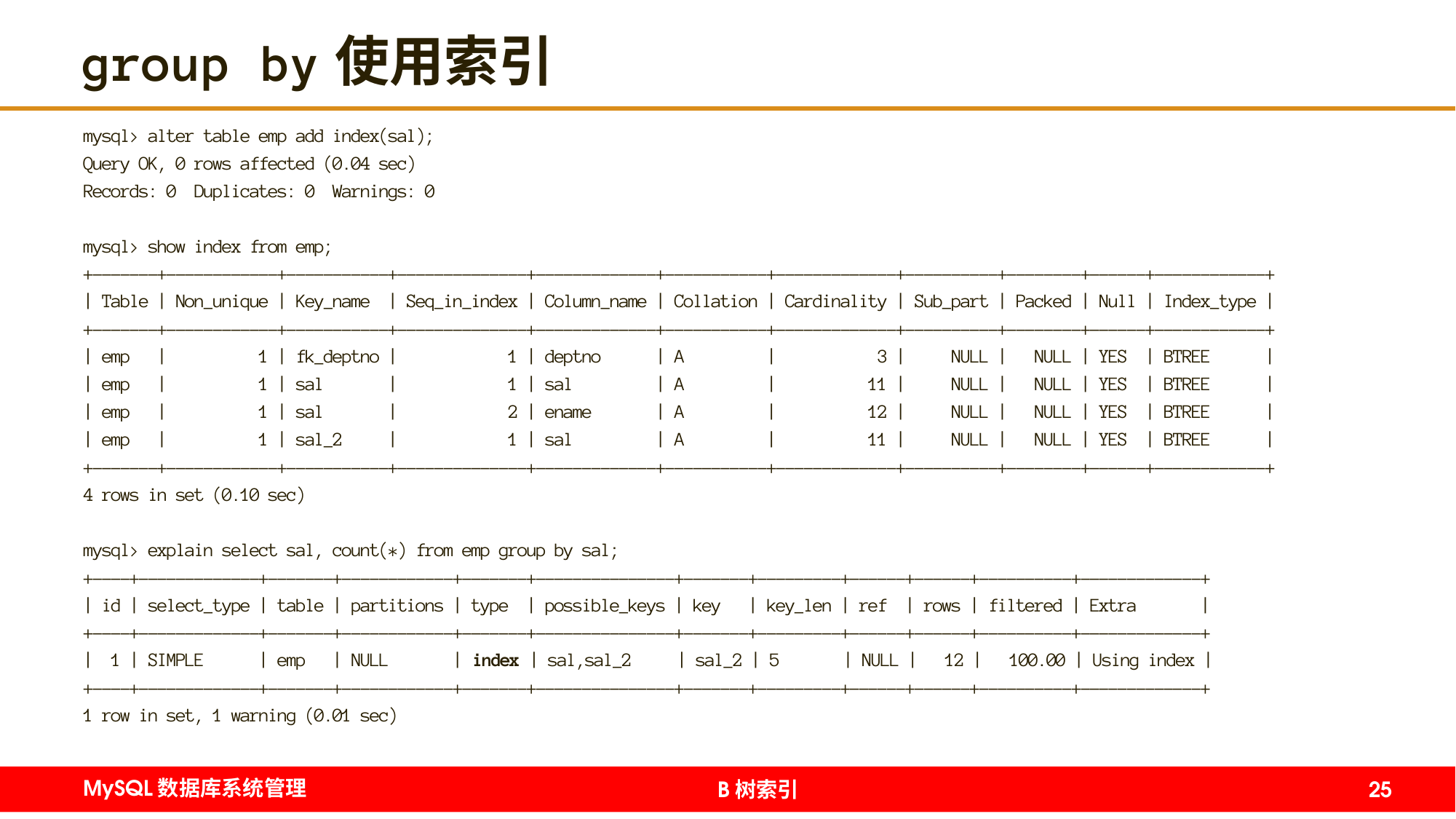

# group by使用索引
mysql> alter table emp add index(sal);
Query OK, 0 rows affected (0.04 sec)
Records: 0  Duplicates: 0  Warnings: 0

mysql> show index from emp;
+-------+------------+-----------+--------------+-------------+-----------+-------------+----------+--------+------+------------+
| Table | Non_unique | Key_name  | Seq_in_index | Column_name | Collation | Cardinality | Sub_part | Packed | Null | Index_type |
+-------+------------+-----------+--------------+-------------+-----------+-------------+----------+--------+------+------------+
| emp   |          1 | fk_deptno |            1 | deptno      | A         |           3 |     NULL |   NULL | YES  | BTREE      |
| emp   |          1 | sal       |            1 | sal         | A         |          11 |     NULL |   NULL | YES  | BTREE      |
| emp   |          1 | sal       |            2 | ename       | A         |          12 |     NULL |   NULL | YES  | BTREE      |
| emp   |          1 | sal_2     |            1 | sal         | A         |          11 |     NULL |   NULL | YES  | BTREE      |
+-------+------------+-----------+--------------+-------------+-----------+-------------+----------+--------+------+------------+
4 rows in set (0.10 sec)

mysql> explain select sal, count(*) from emp group by sal;
+----+-------------+-------+------------+-------+---------------+-------+---------+------+------+----------+-------------+
| id | select_type | table | partitions | type  | possible_keys | key   | key_len | ref  | rows | filtered | Extra       |
+----+-------------+-------+------------+-------+---------------+-------+---------+------+------+----------+-------------+
|  1 | SIMPLE      | emp   | NULL       | index | sal,sal_2     | sal_2 | 5       | NULL |   12 |   100.00 | Using index |
+----+-------------+-------+------------+-------+---------------+-------+---------+------+------+----------+-------------+
1 row in set, 1 warning (0.01 sec)